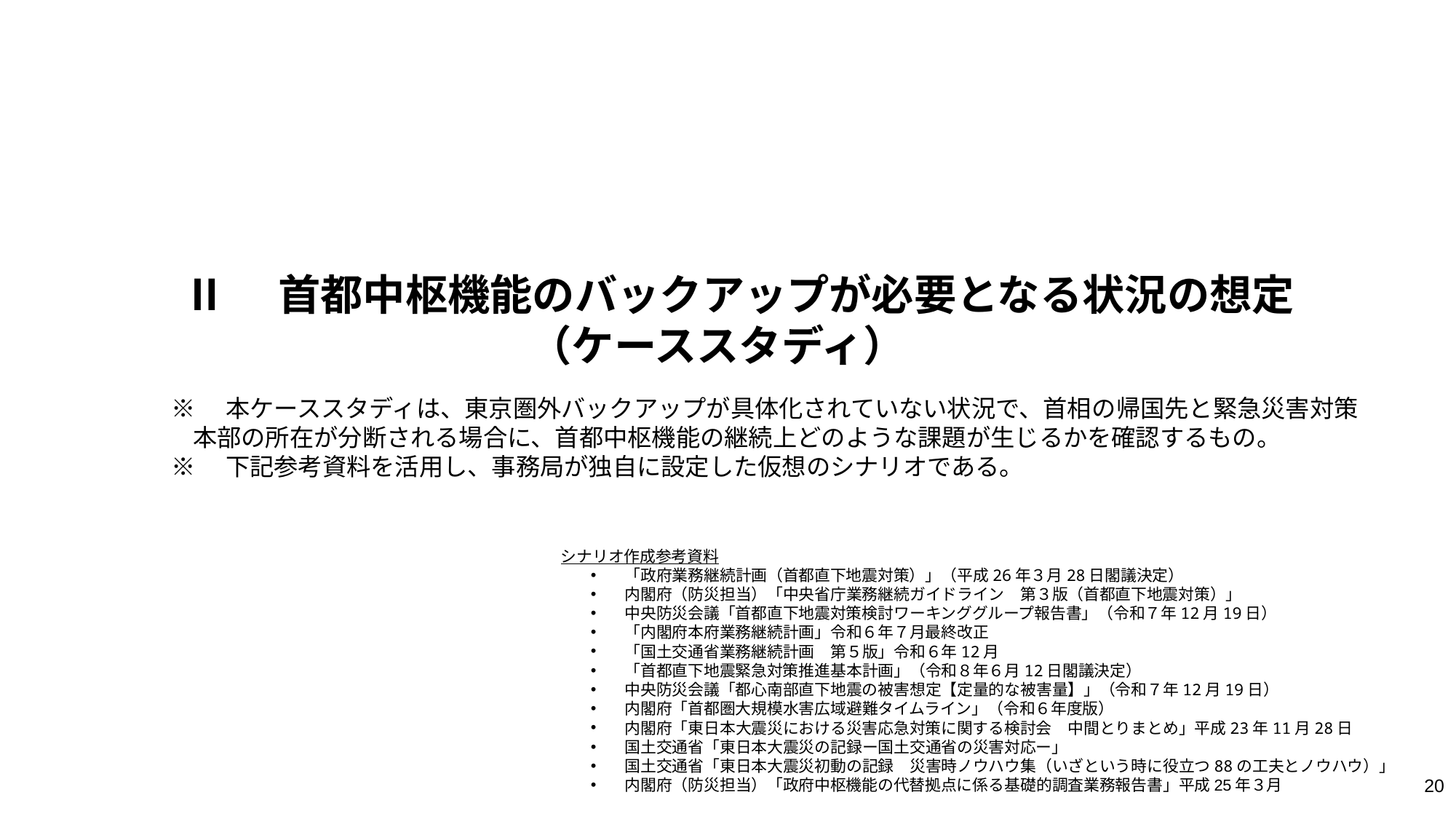

本日ご確認いただきたい論点
Ⅱ　首都中枢機能のバックアップが必要となる状況の想定
（ケーススタディ）
※　本ケーススタディは、東京圏外バックアップが具体化されていない状況で、首相の帰国先と緊急災害対策本部の所在が分断される場合に、首都中枢機能の継続上どのような課題が生じるかを確認するもの。
※　下記参考資料を活用し、事務局が独自に設定した仮想のシナリオである。
シナリオ作成参考資料
「政府業務継続計画（首都直下地震対策）」（平成26年３月28日閣議決定）
内閣府（防災担当）「中央省庁業務継続ガイドライン　第３版（首都直下地震対策）」
中央防災会議「首都直下地震対策検討ワーキンググループ報告書」（令和７年12月19日）
「内閣府本府業務継続計画」令和６年７月最終改正
「国土交通省業務継続計画　第５版」令和６年12月
「首都直下地震緊急対策推進基本計画」（令和８年６月12日閣議決定）
中央防災会議「都心南部直下地震の被害想定【定量的な被害量】」（令和７年12月19日）
内閣府「首都圏大規模水害広域避難タイムライン」（令和６年度版）
内閣府「東日本大震災における災害応急対策に関する検討会　中間とりまとめ」平成23年11月28日
国土交通省「東日本大震災の記録ー国土交通省の災害対応ー」
国土交通省「東日本大震災初動の記録　災害時ノウハウ集（いざという時に役立つ88の工夫とノウハウ）」
内閣府（防災担当）「政府中枢機能の代替拠点に係る基礎的調査業務報告書」平成25年３月
20